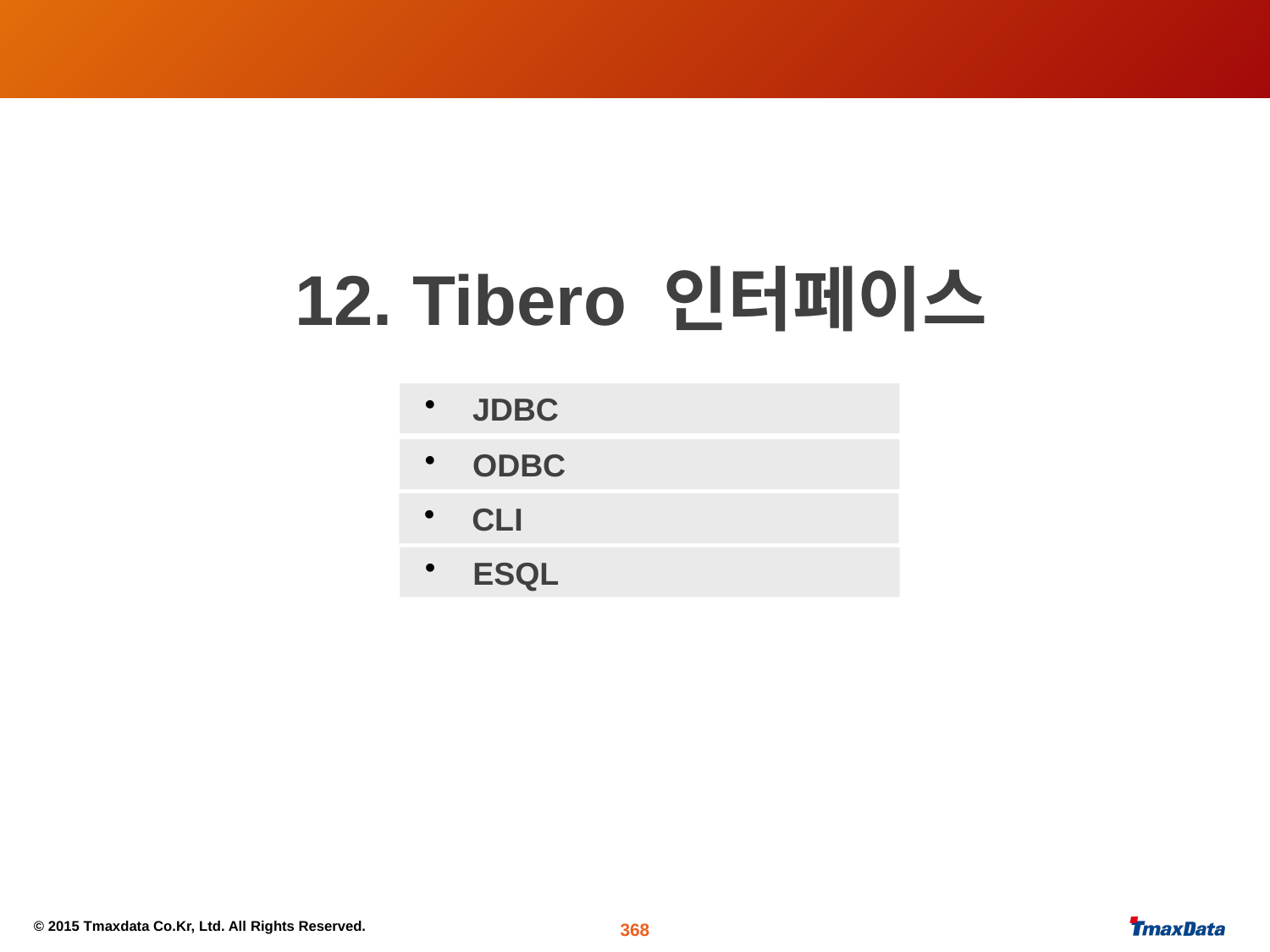

#
12. Tibero 인터페이스
  JDBC
  ODBC
  CLI
  ESQL